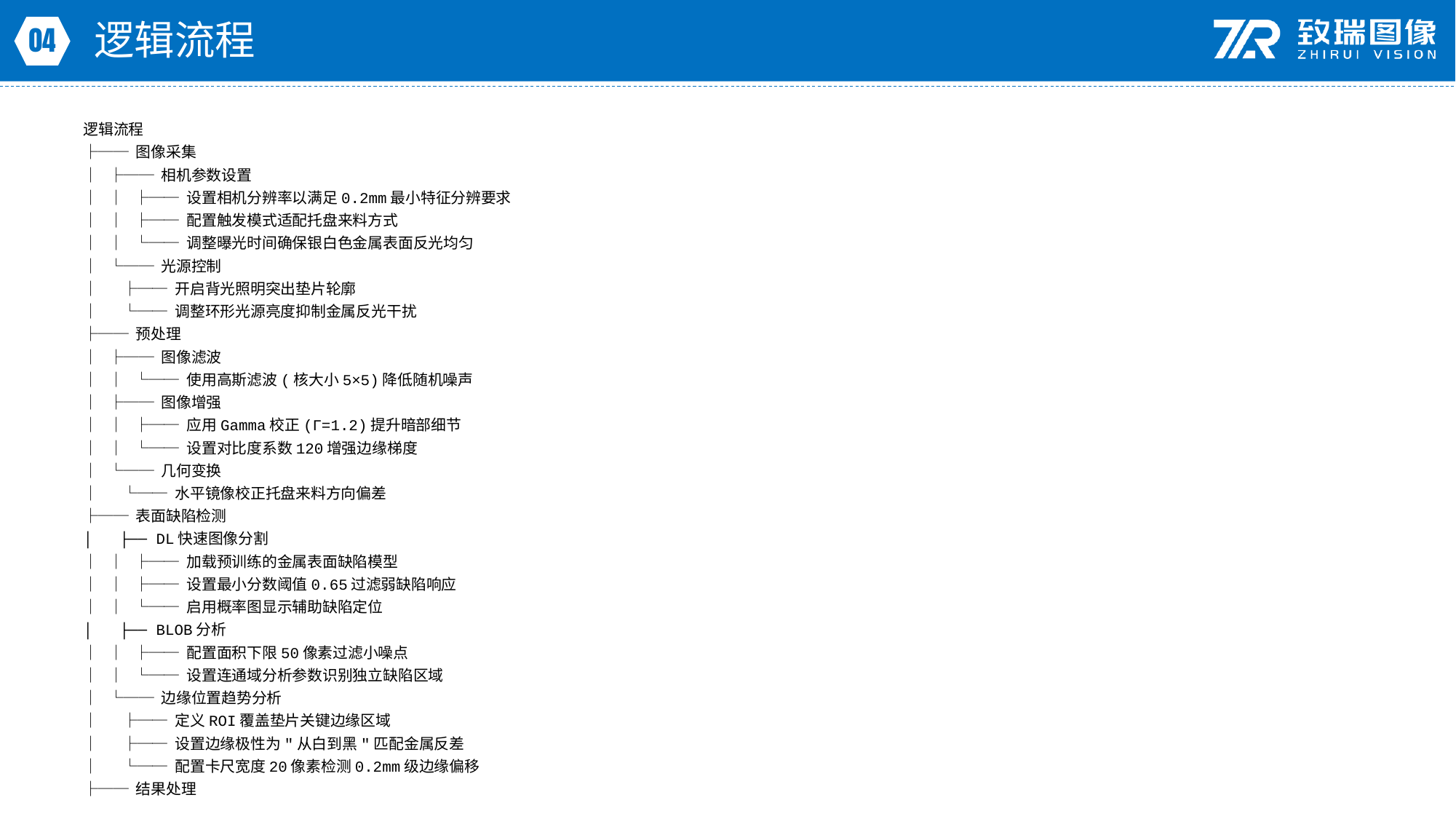

逻辑流程
04

逻辑流程
├── 图像采集
│   ├── 相机参数设置
│   │   ├── 设置相机分辨率以满足0.2mm最小特征分辨要求
│   │   ├── 配置触发模式适配托盘来料方式
│   │   └── 调整曝光时间确保银白色金属表面反光均匀
│   └── 光源控制
│       ├── 开启背光照明突出垫片轮廓
│       └── 调整环形光源亮度抑制金属反光干扰
├── 预处理
│   ├── 图像滤波
│   │   └── 使用高斯滤波(核大小5×5)降低随机噪声
│   ├── 图像增强
│   │   ├── 应用Gamma校正(Γ=1.2)提升暗部细节
│   │   └── 设置对比度系数120增强边缘梯度
│   └── 几何变换
│       └── 水平镜像校正托盘来料方向偏差
├── 表面缺陷检测
│   ├── DL快速图像分割
│   │   ├── 加载预训练的金属表面缺陷模型
│   │   ├── 设置最小分数阈值0.65过滤弱缺陷响应
│   │   └── 启用概率图显示辅助缺陷定位
│   ├── BLOB分析
│   │   ├── 配置面积下限50像素过滤小噪点
│   │   └── 设置连通域分析参数识别独立缺陷区域
│   └── 边缘位置趋势分析
│       ├── 定义ROI覆盖垫片关键边缘区域
│       ├── 设置边缘极性为"从白到黑"匹配金属反差
│       └── 配置卡尺宽度20像素检测0.2mm级边缘偏移
├── 结果处理